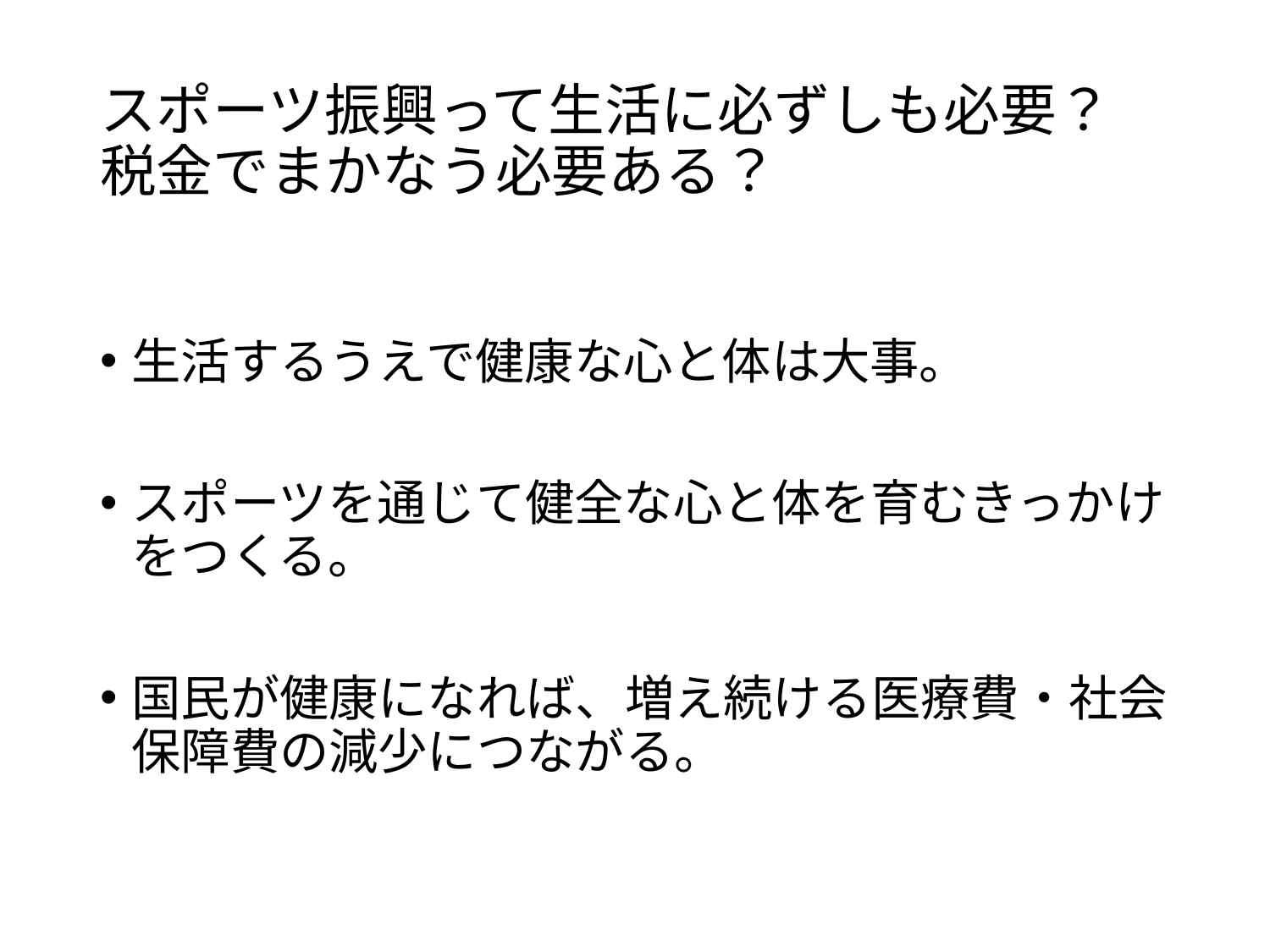

# スポーツ振興って生活に必ずしも必要？税金でまかなう必要ある？

生活するうえで健康な心と体は大事。

スポーツを通じて健全な心と体を育むきっかけをつくる。

国民が健康になれば、増え続ける医療費・社会保障費の減少につながる。